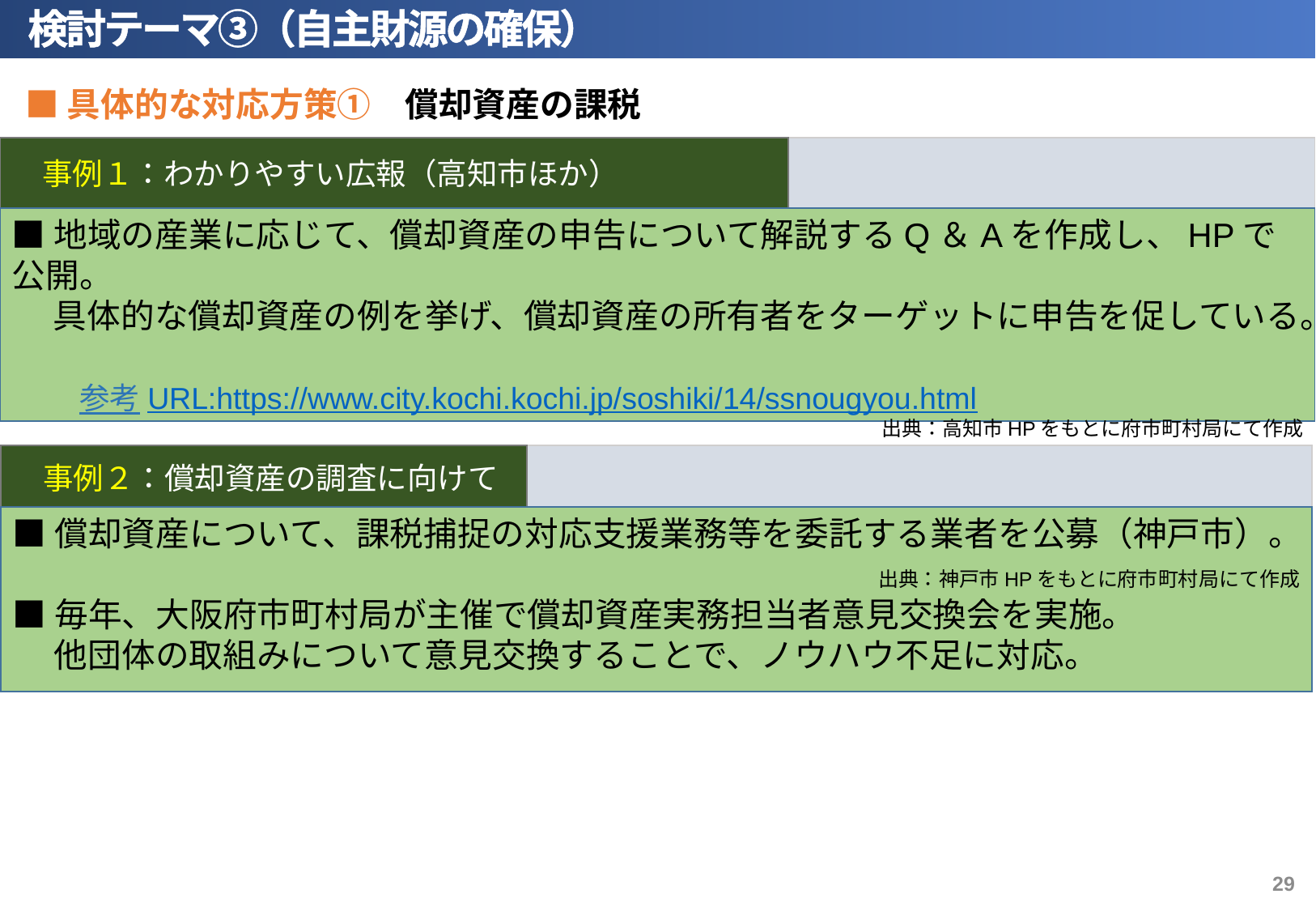

検討テーマ③（自主財源の確保）
■具体的な対応方策①　償却資産の課税
　事例１：わかりやすい広報（高知市ほか）

■地域の産業に応じて、償却資産の申告について解説するQ＆Aを作成し、HPで公開。
　 具体的な償却資産の例を挙げ、償却資産の所有者をターゲットに申告を促している。

　　参考URL:https://www.city.kochi.kochi.jp/soshiki/14/ssnougyou.html
出典：高知市HPをもとに府市町村局にて作成
　事例２：償却資産の調査に向けて

■償却資産について、課税捕捉の対応支援業務等を委託する業者を公募（神戸市）。
　　出典：神戸市HPをもとに府市町村局にて作成
■毎年、大阪府市町村局が主催で償却資産実務担当者意見交換会を実施。
　 他団体の取組みについて意見交換することで、ノウハウ不足に対応。

29